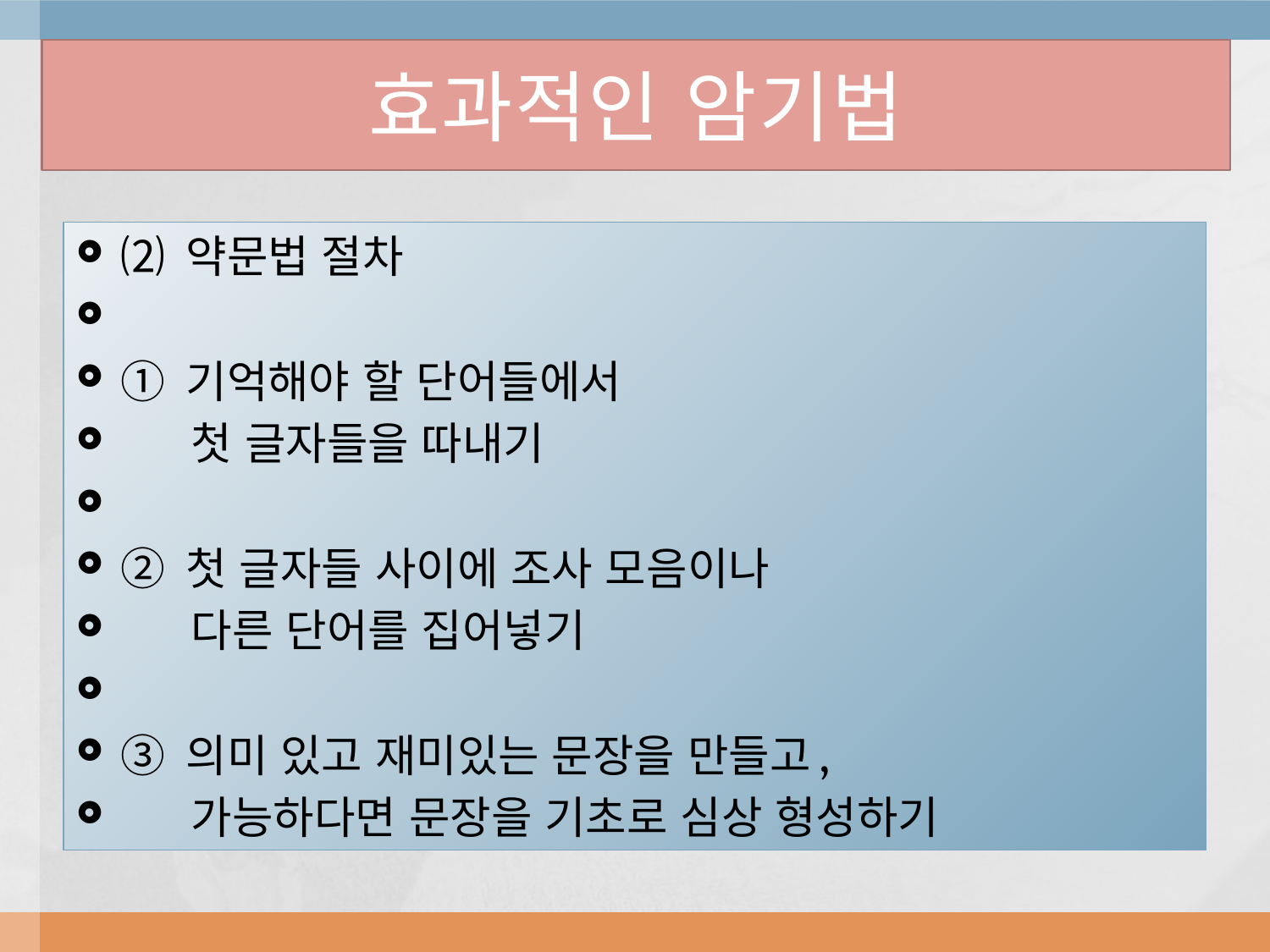

# 효과적인 암기법
⑵ 약문법 절차

① 기억해야 할 단어들에서
     첫 글자들을 따내기

② 첫 글자들 사이에 조사 모음이나
     다른 단어를 집어넣기

③ 의미 있고 재미있는 문장을 만들고,
     가능하다면 문장을 기초로 심상 형성하기